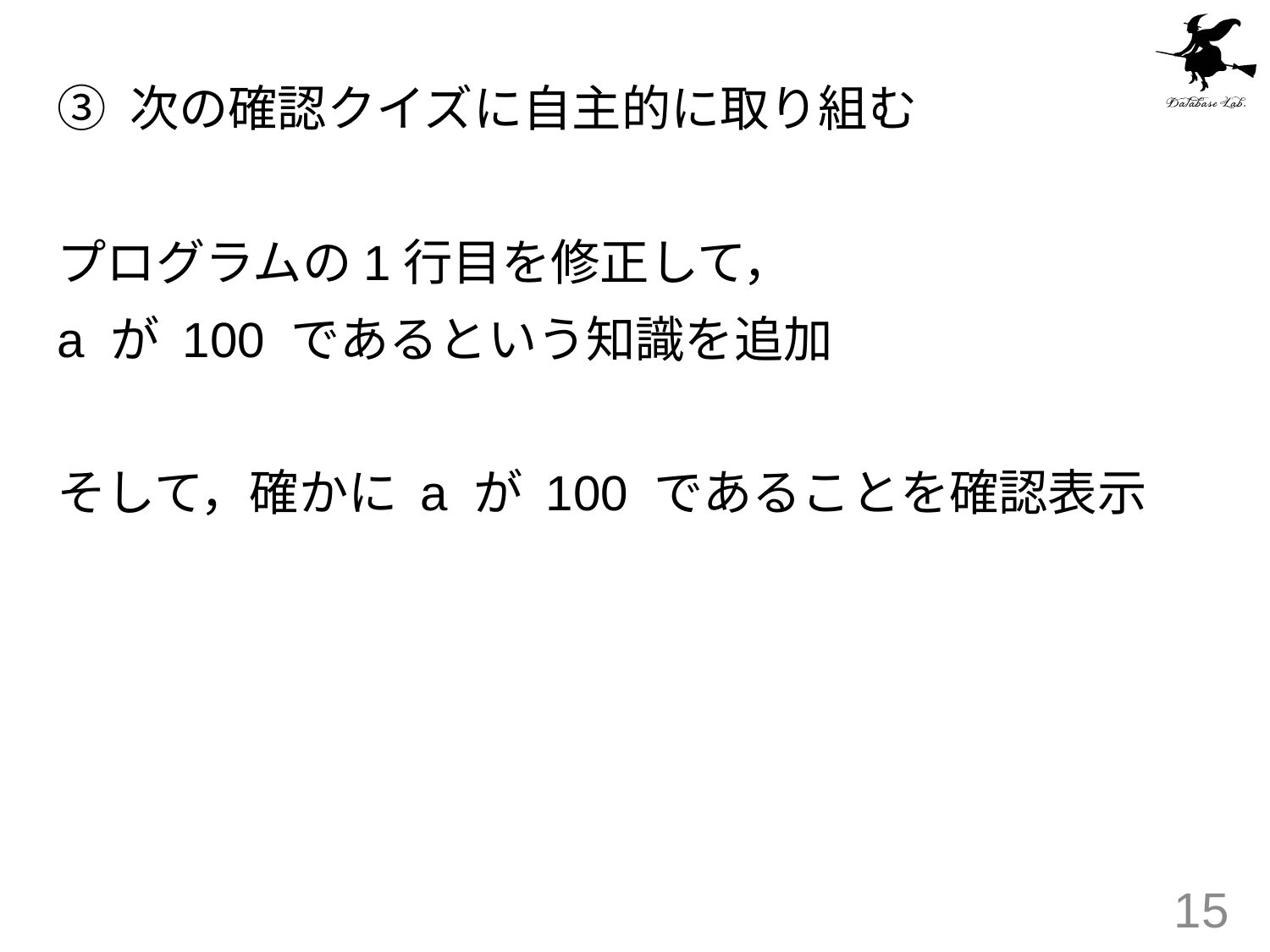

③ 次の確認クイズに自主的に取り組む

プログラムの1行目を修正して，
a が 100 であるという知識を追加

そして，確かに a が 100 であることを確認表示
15